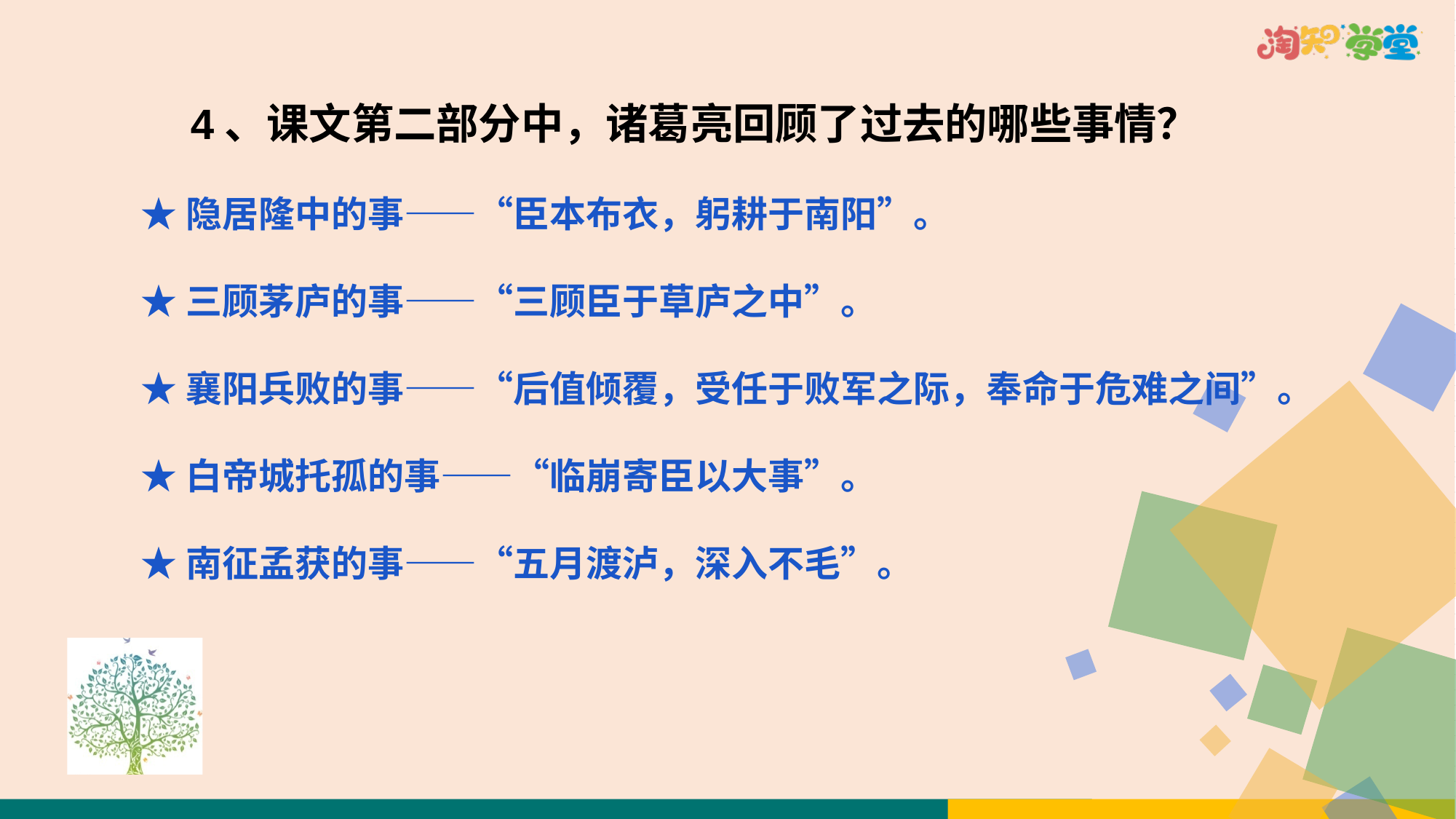

4、课文第二部分中，诸葛亮回顾了过去的哪些事情？

★隐居隆中的事——“臣本布衣，躬耕于南阳”。

★三顾茅庐的事——“三顾臣于草庐之中”。

★襄阳兵败的事——“后值倾覆，受任于败军之际，奉命于危难之间”。

★白帝城托孤的事——“临崩寄臣以大事”。

★南征孟获的事——“五月渡泸，深入不毛”。